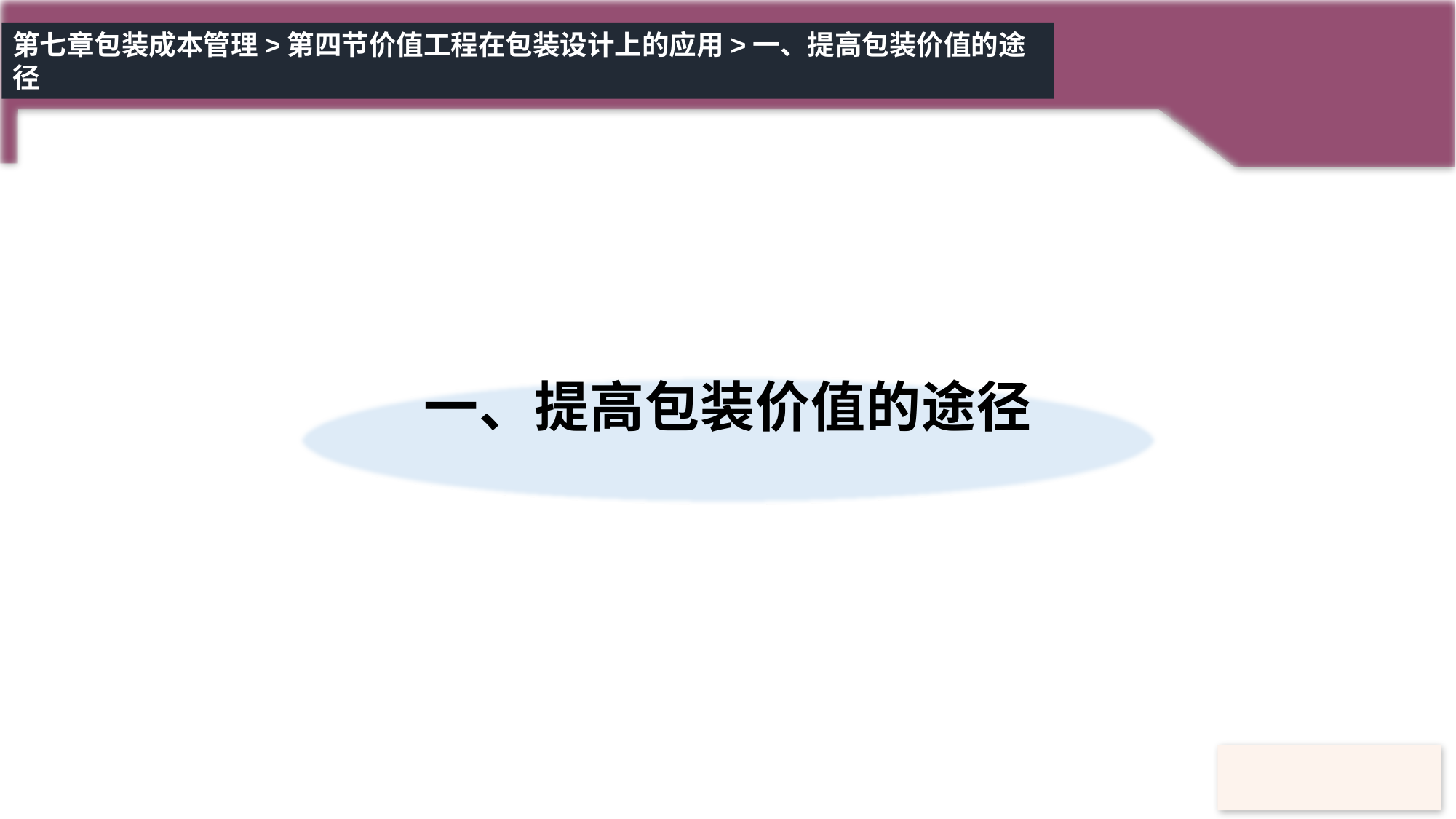

第七章包装成本管理>第四节价值工程在包装设计上的应用>一、提高包装价值的途径
# 一、提高包装价值的途径